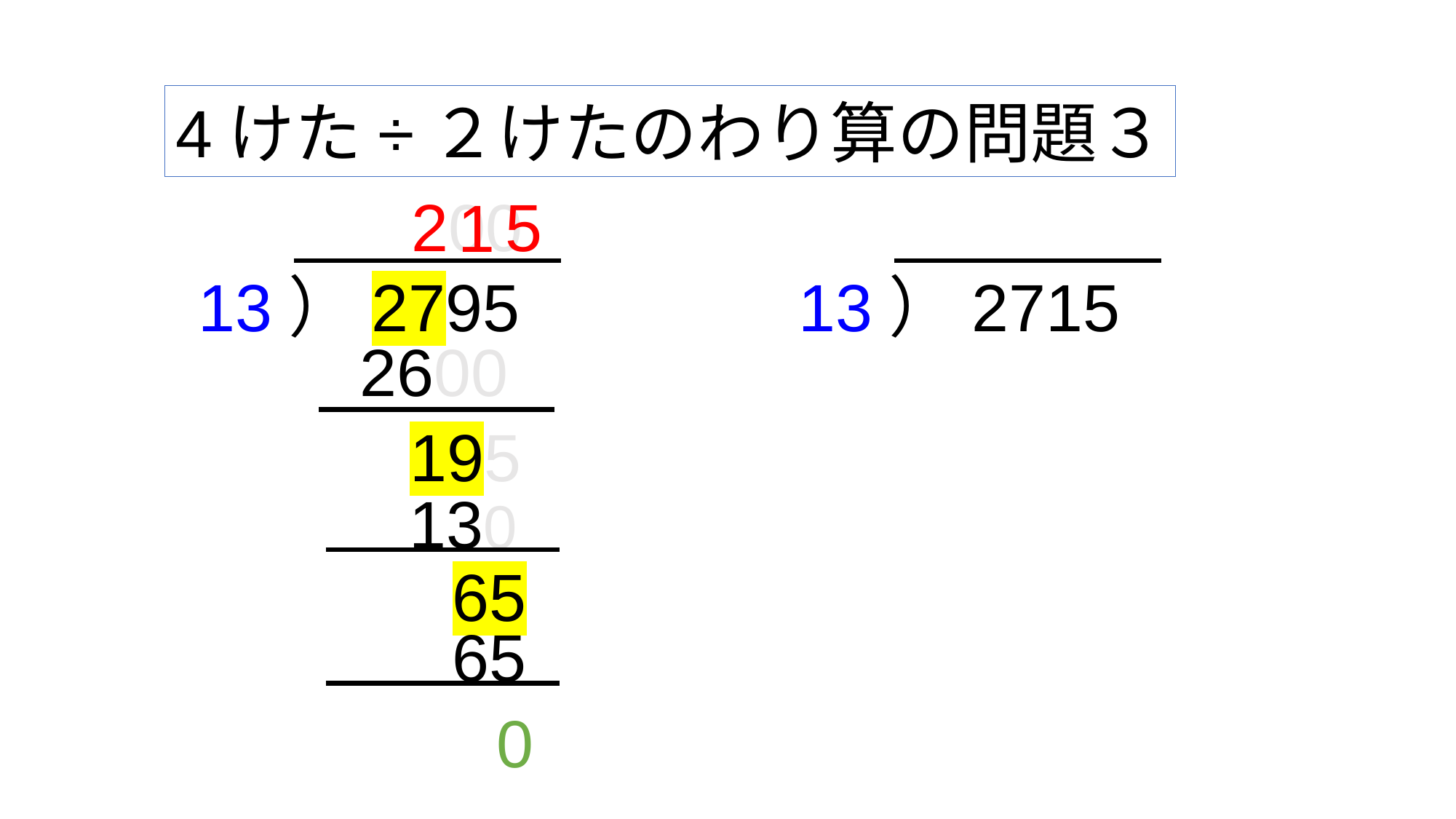

4けた÷２けたのわり算の問題３
200
5
1
13）2795
13）2715
2600
195
130
65
65
0